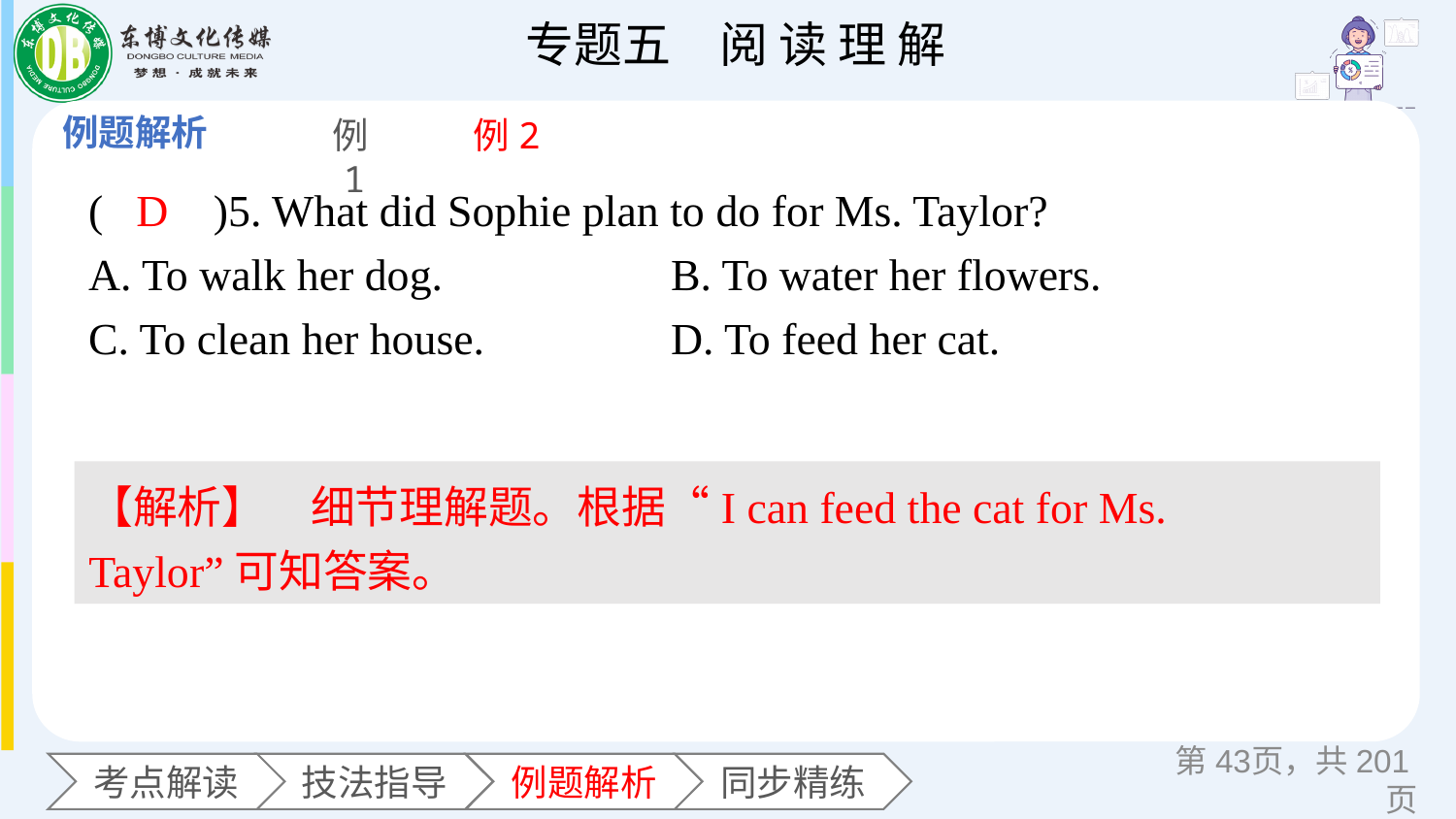

例1
例2
(　　)5. What did Sophie plan to do for Ms. Taylor?
A. To walk her dog.    		B. To water her flowers.
C. To clean her house.    	D. To feed her cat.
D
【解析】　细节理解题。根据“I can feed the cat for Ms. Taylor”可知答案。
第43页，共201页